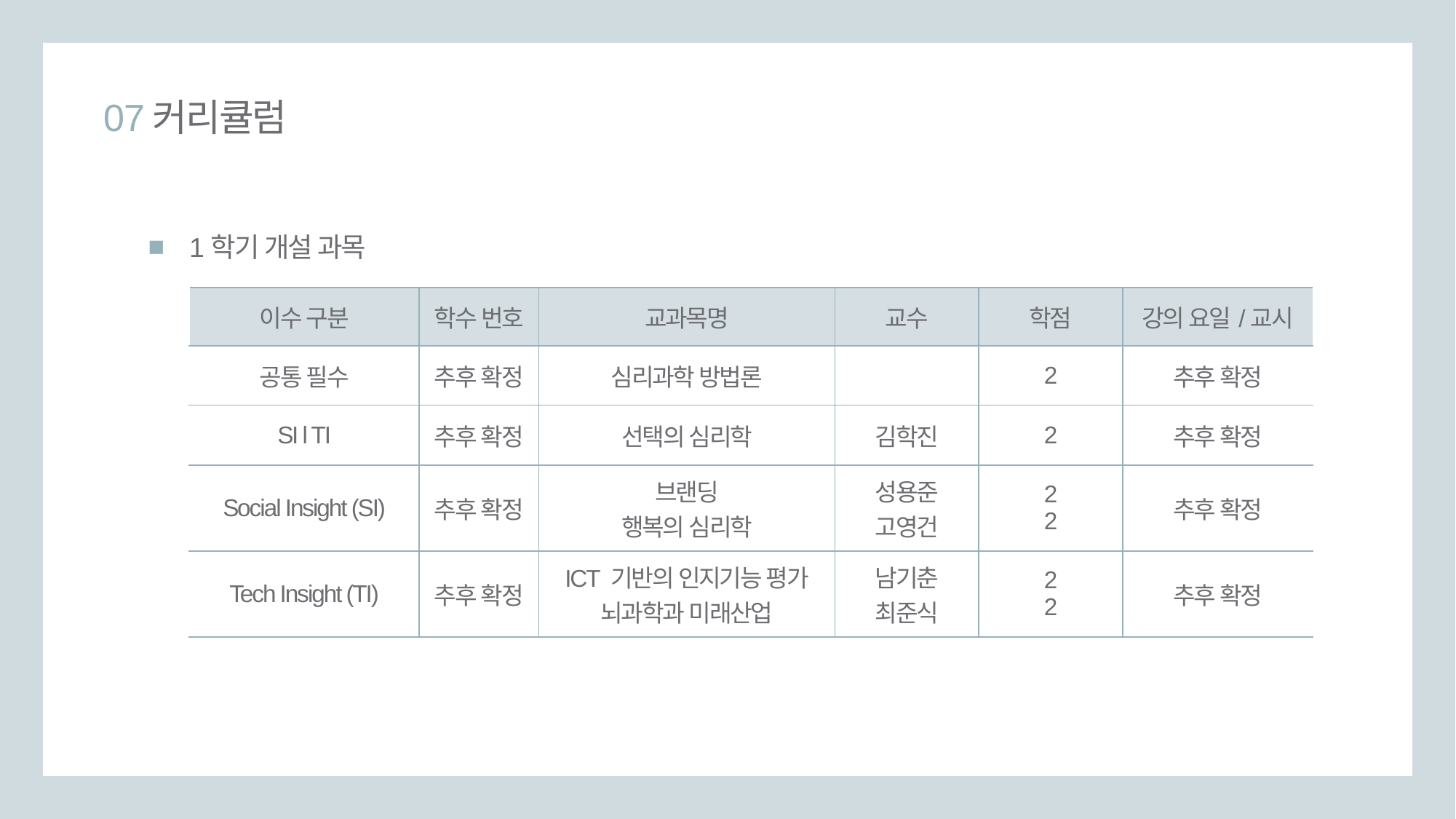

07
커리큘럼
1학기 개설 과목
| 이수 구분 | 학수 번호 | 교과목명 | 교수 | 학점 | 강의 요일/교시 |
| --- | --- | --- | --- | --- | --- |
| 공통 필수 | 추후 확정 | 심리과학 방법론 |  | 2 | 추후 확정 |
| SI l TI | 추후 확정 | 선택의 심리학 | 김학진 | 2 | 추후 확정 |
| Social Insight (SI) | 추후 확정 | 브랜딩 행복의 심리학 | 성용준 고영건 | 2 2 | 추후 확정 |
| Tech Insight (TI) | 추후 확정 | ICT 기반의 인지기능 평가 뇌과학과 미래산업 | 남기춘 최준식 | 2 2 | 추후 확정 |